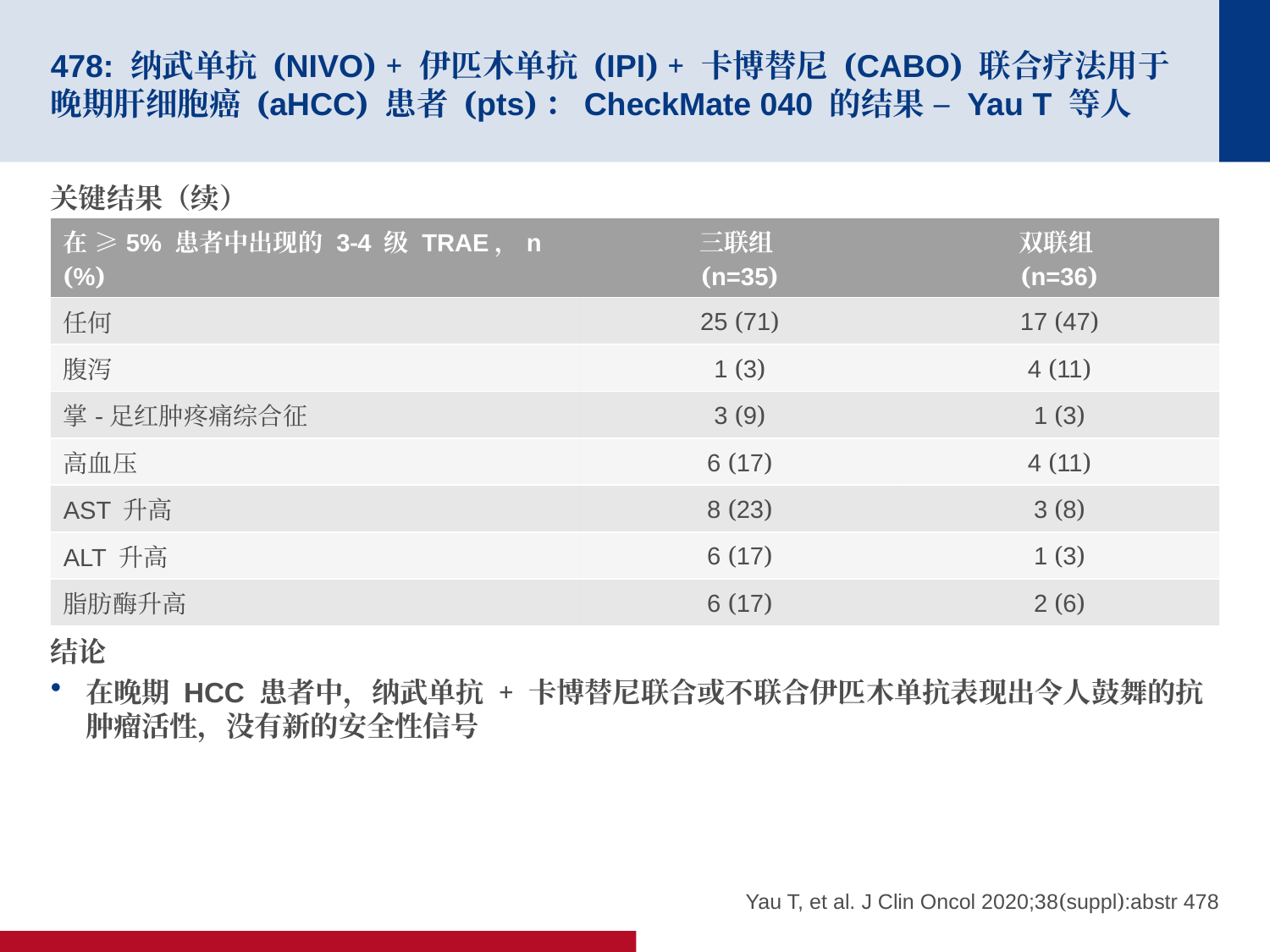

# 478: 纳武单抗 (NIVO) + 伊匹木单抗 (IPI) + 卡博替尼 (CABO) 联合疗法用于晚期肝细胞癌 (aHCC) 患者 (pts)：CheckMate 040 的结果 – Yau T 等人
关键结果（续）
结论
在晚期 HCC 患者中，纳武单抗 + 卡博替尼联合或不联合伊匹木单抗表现出令人鼓舞的抗肿瘤活性，没有新的安全性信号

| 在 ≥5% 患者中出现的 3-4 级 TRAE，n (%) | 三联组 (n=35) | 双联组 (n=36) |
| --- | --- | --- |
| 任何 | 25 (71) | 17 (47) |
| 腹泻 | 1 (3) | 4 (11) |
| 掌-足红肿疼痛综合征 | 3 (9) | 1 (3) |
| 高血压 | 6 (17) | 4 (11) |
| AST 升高 | 8 (23) | 3 (8) |
| ALT 升高 | 6 (17) | 1 (3) |
| 脂肪酶升高 | 6 (17) | 2 (6) |
Yau T, et al. J Clin Oncol 2020;38(suppl):abstr 478